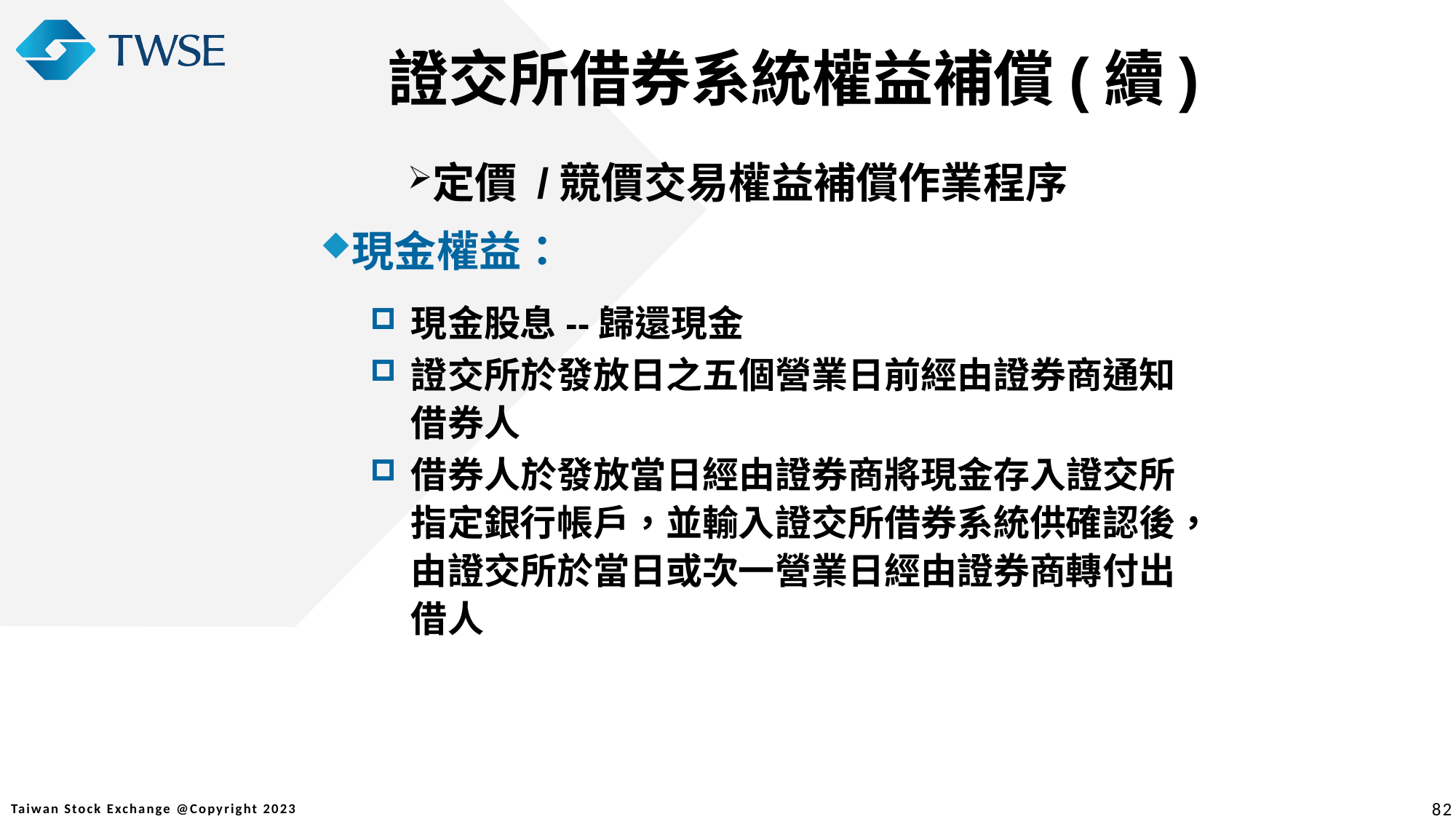

證交所借券系統權益補償(續)
定價 /競價交易權益補償作業程序
現金權益：
現金股息--歸還現金
證交所於發放日之五個營業日前經由證券商通知借券人
借券人於發放當日經由證券商將現金存入證交所指定銀行帳戶，並輸入證交所借券系統供確認後，由證交所於當日或次一營業日經由證券商轉付出借人

82